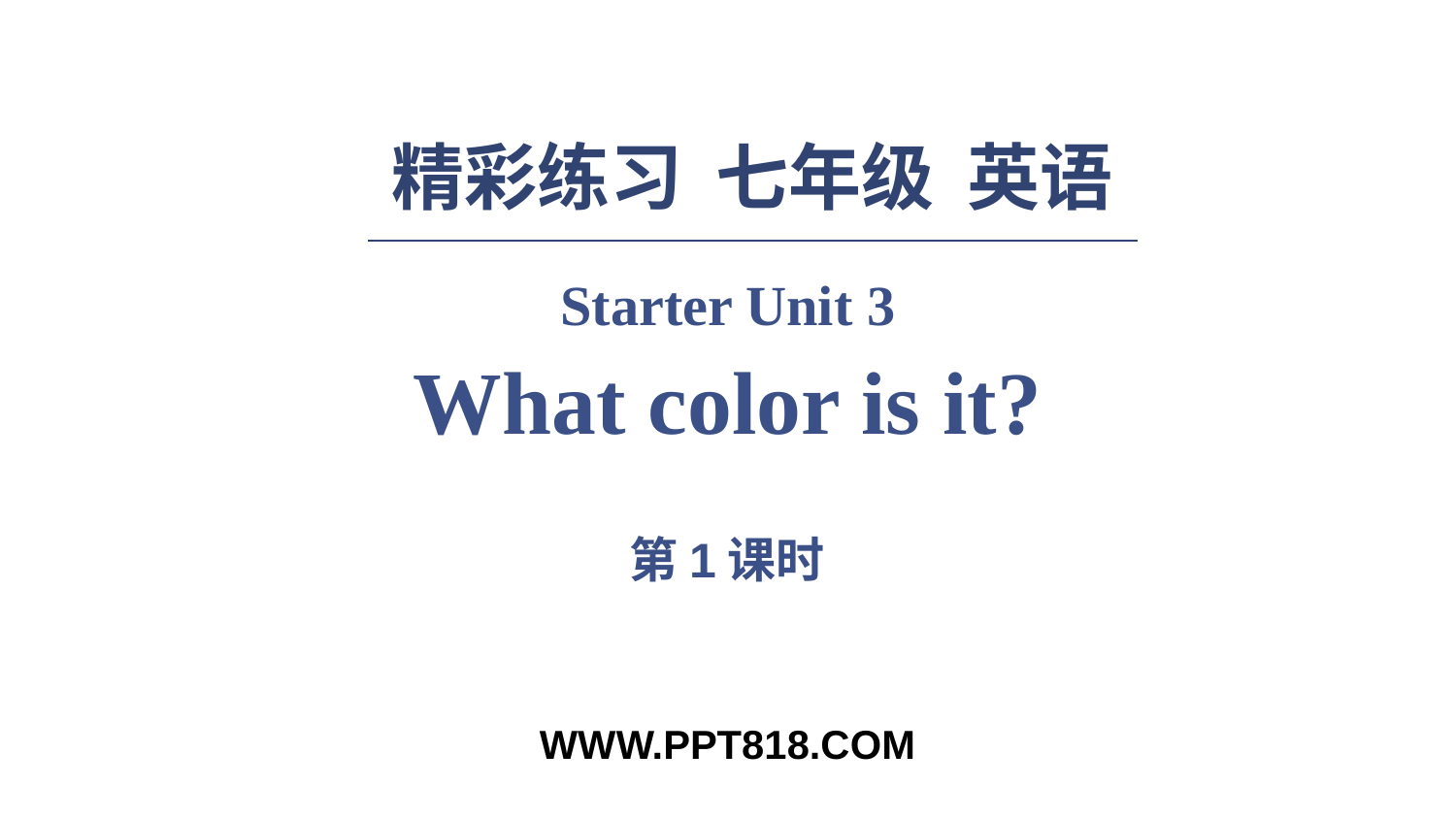

精彩练习  七年级  英语
# Starter Unit 3
What color is it?
第1课时
WWW.PPT818.COM